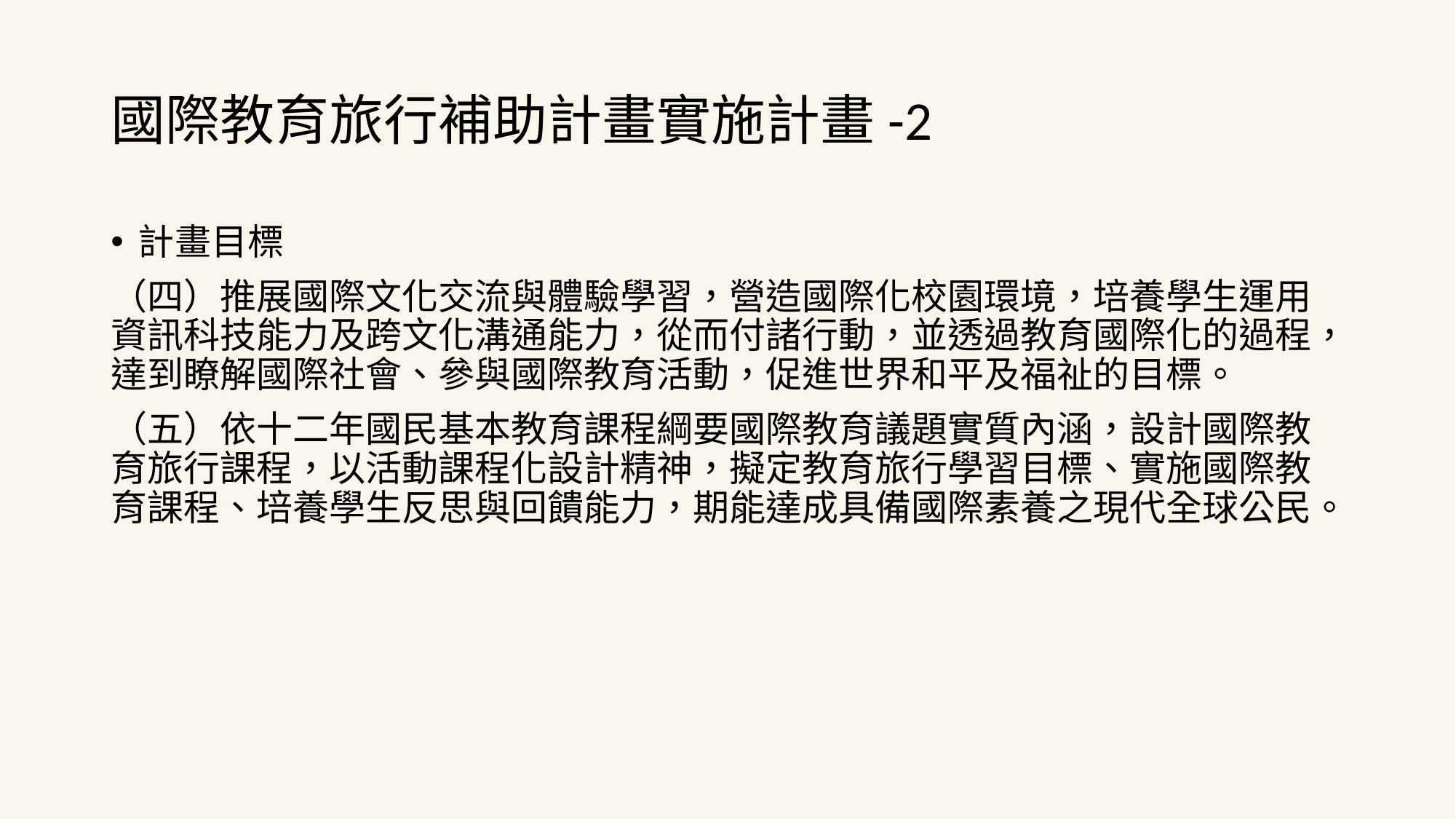

# 國際教育旅行補助計畫實施計畫-2
計畫目標
（四）推展國際文化交流與體驗學習，營造國際化校園環境，培養學生運用資訊科技能力及跨文化溝通能力，從而付諸行動，並透過教育國際化的過程，達到瞭解國際社會、參與國際教育活動，促進世界和平及福祉的目標。
（五）依十二年國民基本教育課程綱要國際教育議題實質內涵，設計國際教育旅行課程，以活動課程化設計精神，擬定教育旅行學習目標、實施國際教育課程、培養學生反思與回饋能力，期能達成具備國際素養之現代全球公民。